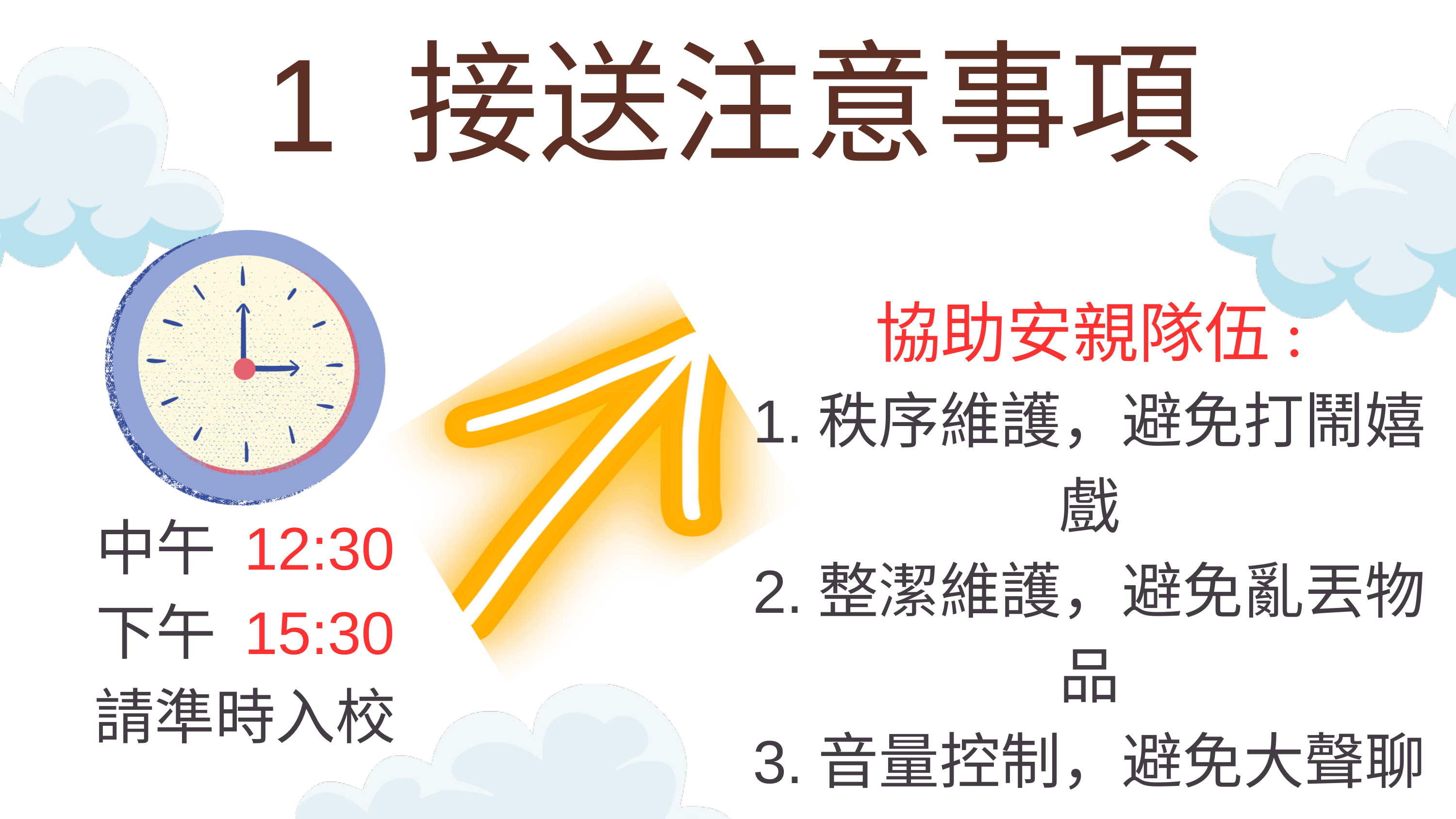

1 接送注意事項

協助安親隊伍:
1.秩序維護，避免打鬧嬉戲
2.整潔維護，避免亂丟物品
3.音量控制，避免大聲聊天
4.人數掌控，點完名請蹲下

中午 12:30
下午 15:30
請準時入校